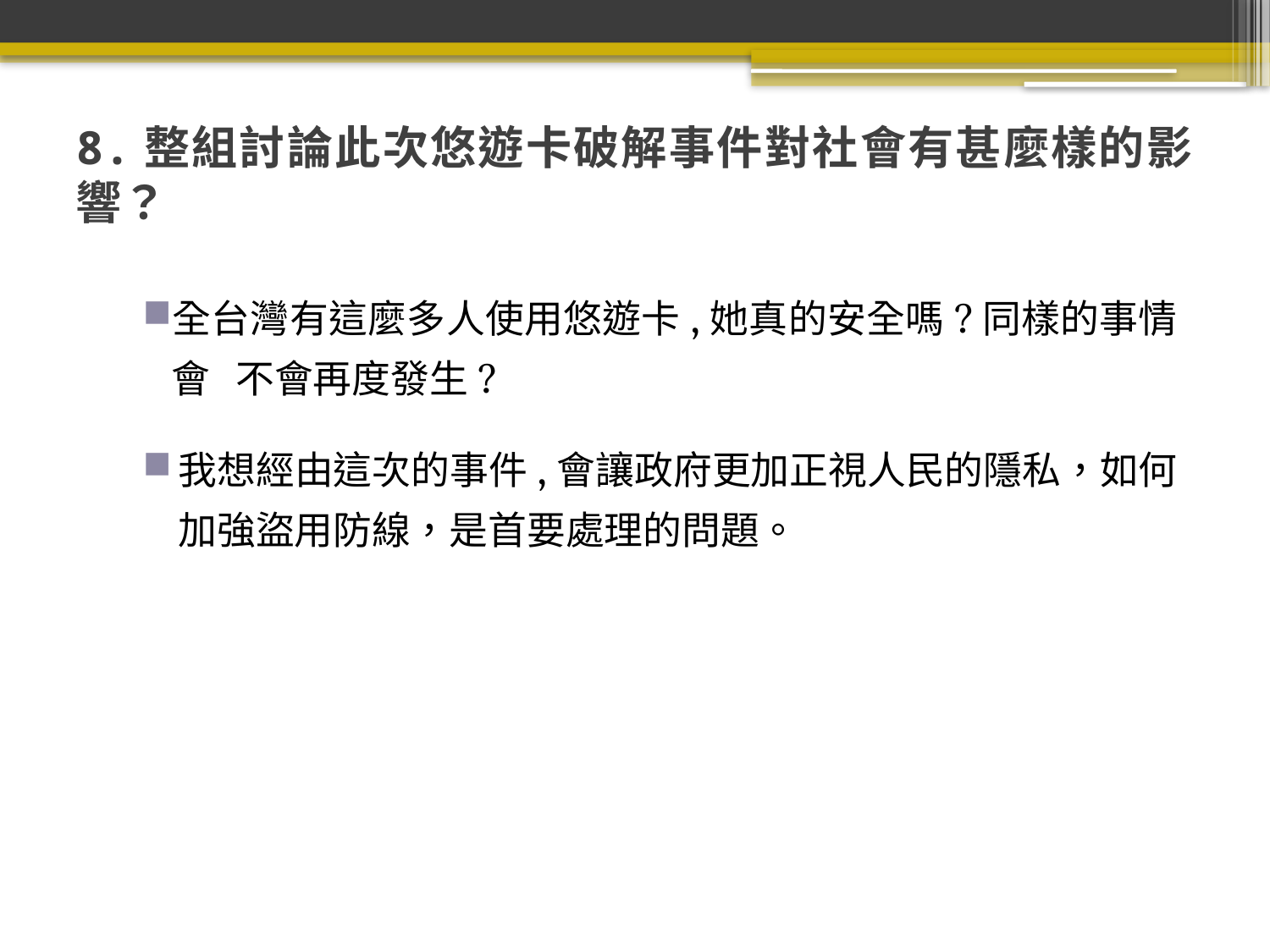

# 8.整組討論此次悠遊卡破解事件對社會有甚麼樣的影響？
全台灣有這麼多人使用悠遊卡,她真的安全嗎?同樣的事情會   不會再度發生?

我想經由這次的事件,會讓政府更加正視人民的隱私，如何加強盜用防線，是首要處理的問題。